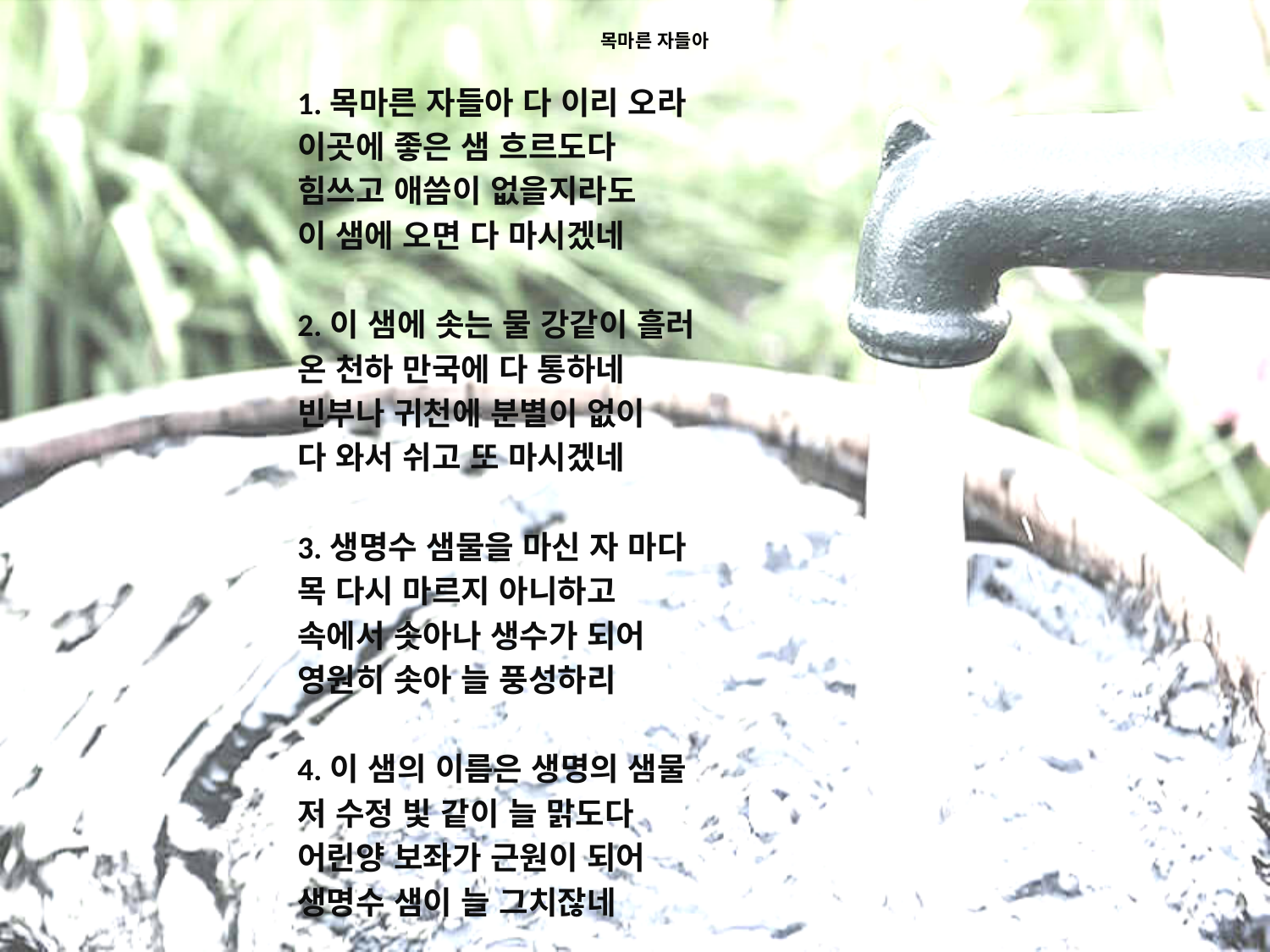

# 목마른 자들아
1.목마른 자들아 다 이리 오라
이곳에 좋은 샘 흐르도다
힘쓰고 애씀이 없을지라도
이 샘에 오면 다 마시겠네

2.이 샘에 솟는 물 강같이 흘러
온 천하 만국에 다 통하네
빈부나 귀천에 분별이 없이
다 와서 쉬고 또 마시겠네

3.생명수 샘물을 마신 자 마다
목 다시 마르지 아니하고
속에서 솟아나 생수가 되어
영원히 솟아 늘 풍성하리

4.이 샘의 이름은 생명의 샘물
저 수정 빛 같이 늘 맑도다
어린양 보좌가 근원이 되어
생명수 샘이 늘 그치잖네